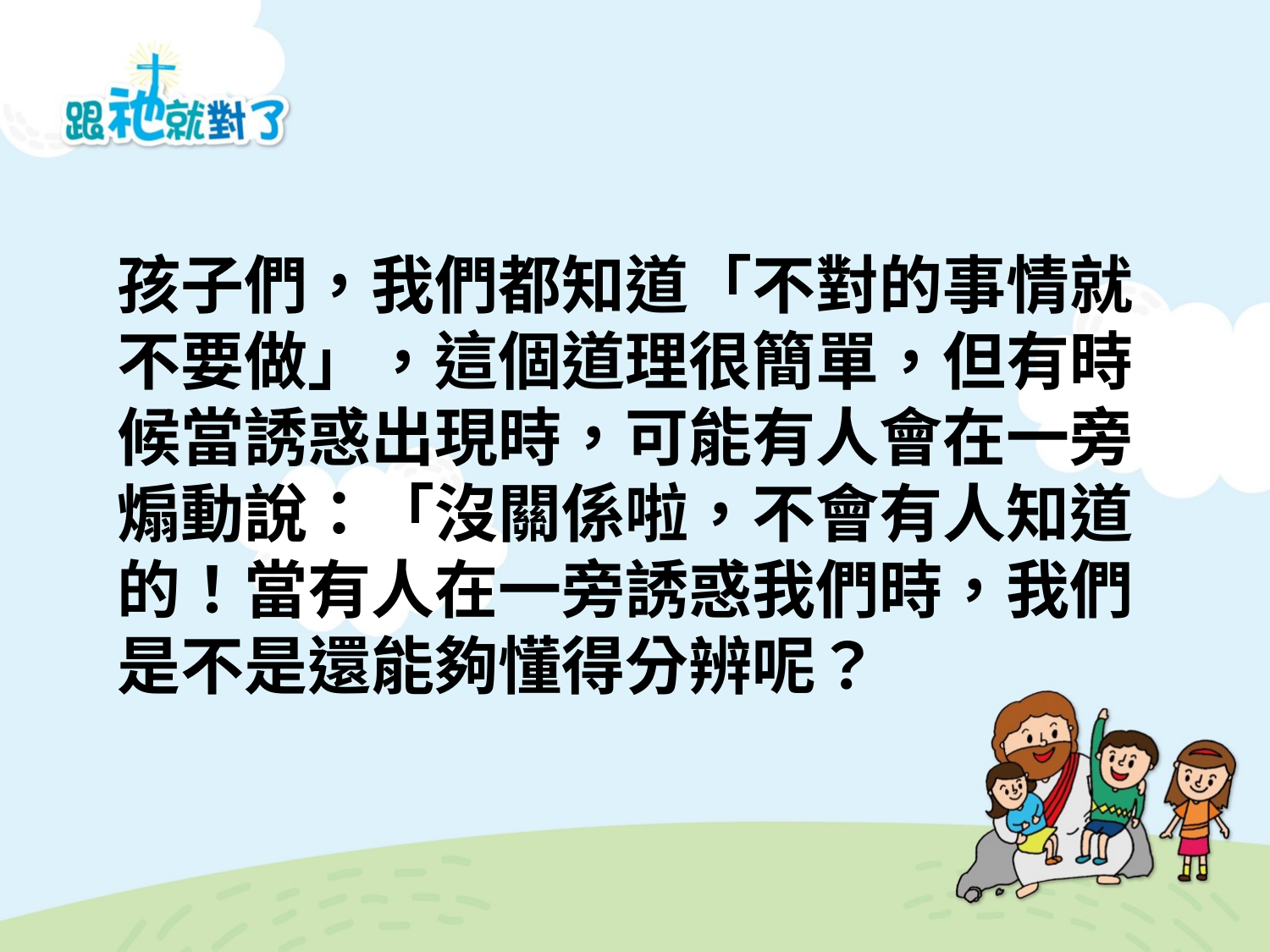

孩子們，我們都知道「不對的事情就不要做」，這個道理很簡單，但有時候當誘惑出現時，可能有人會在一旁煽動說：「沒關係啦，不會有人知道的！當有人在一旁誘惑我們時，我們是不是還能夠懂得分辨呢？